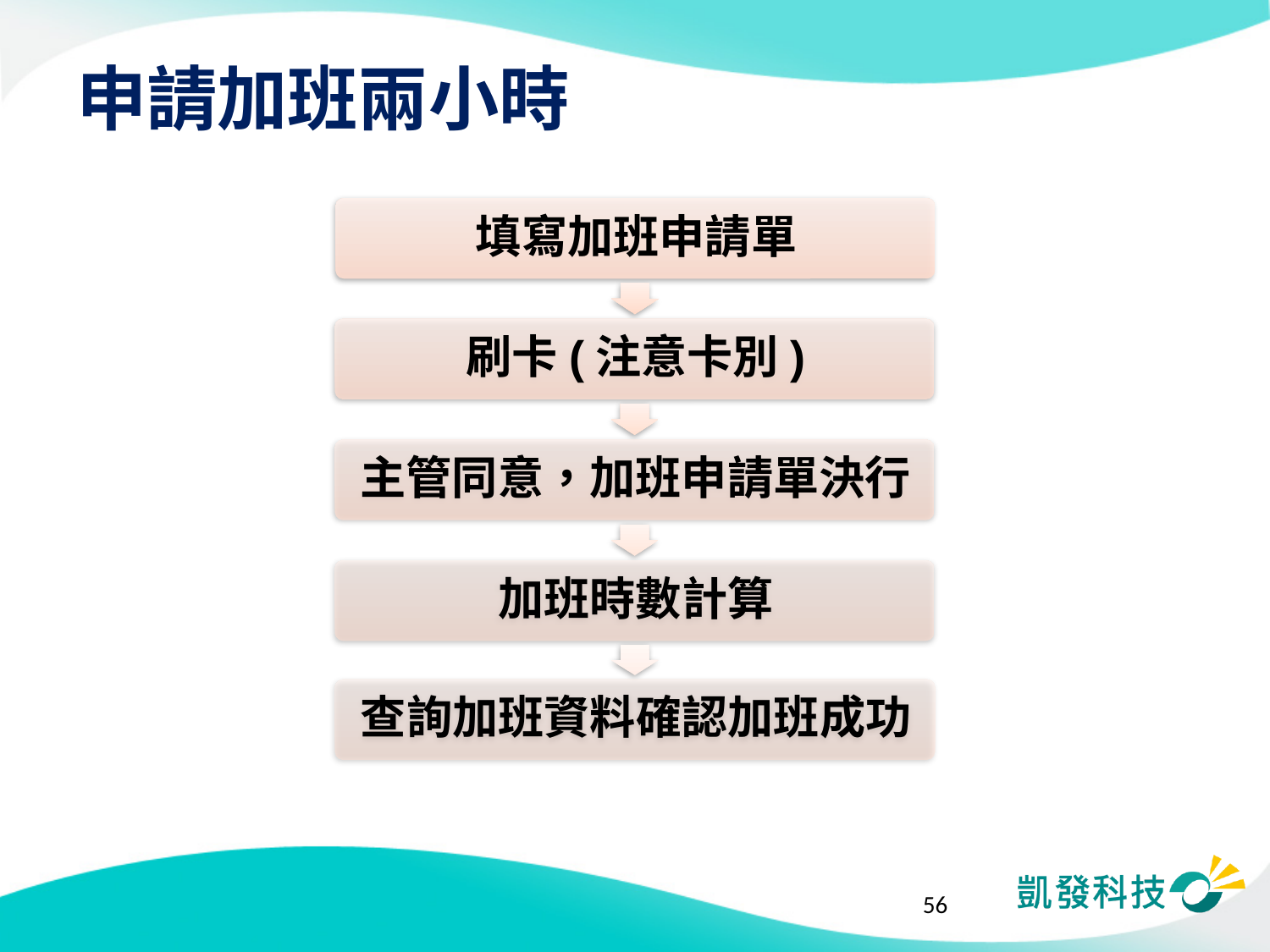

# 申請加班兩小時
填寫加班申請單

刷卡(注意卡別)

主管同意，加班申請單決行

加班時數計算

查詢加班資料確認加班成功
56